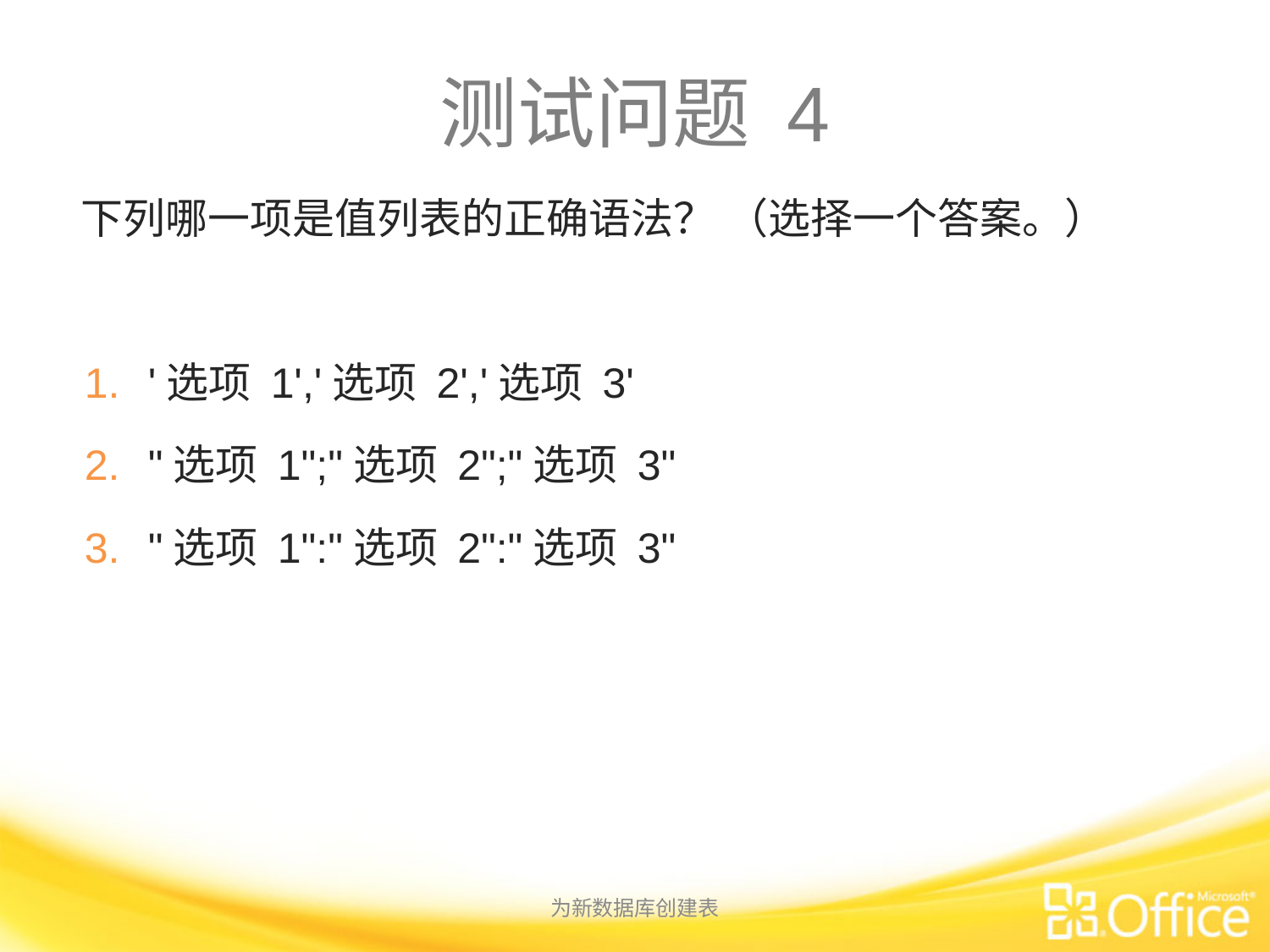

# 测试问题 4
下列哪一项是值列表的正确语法？ （选择一个答案。）
'选项 1','选项 2','选项 3'
"选项 1";"选项 2";"选项 3"
"选项 1":"选项 2":"选项 3"
为新数据库创建表